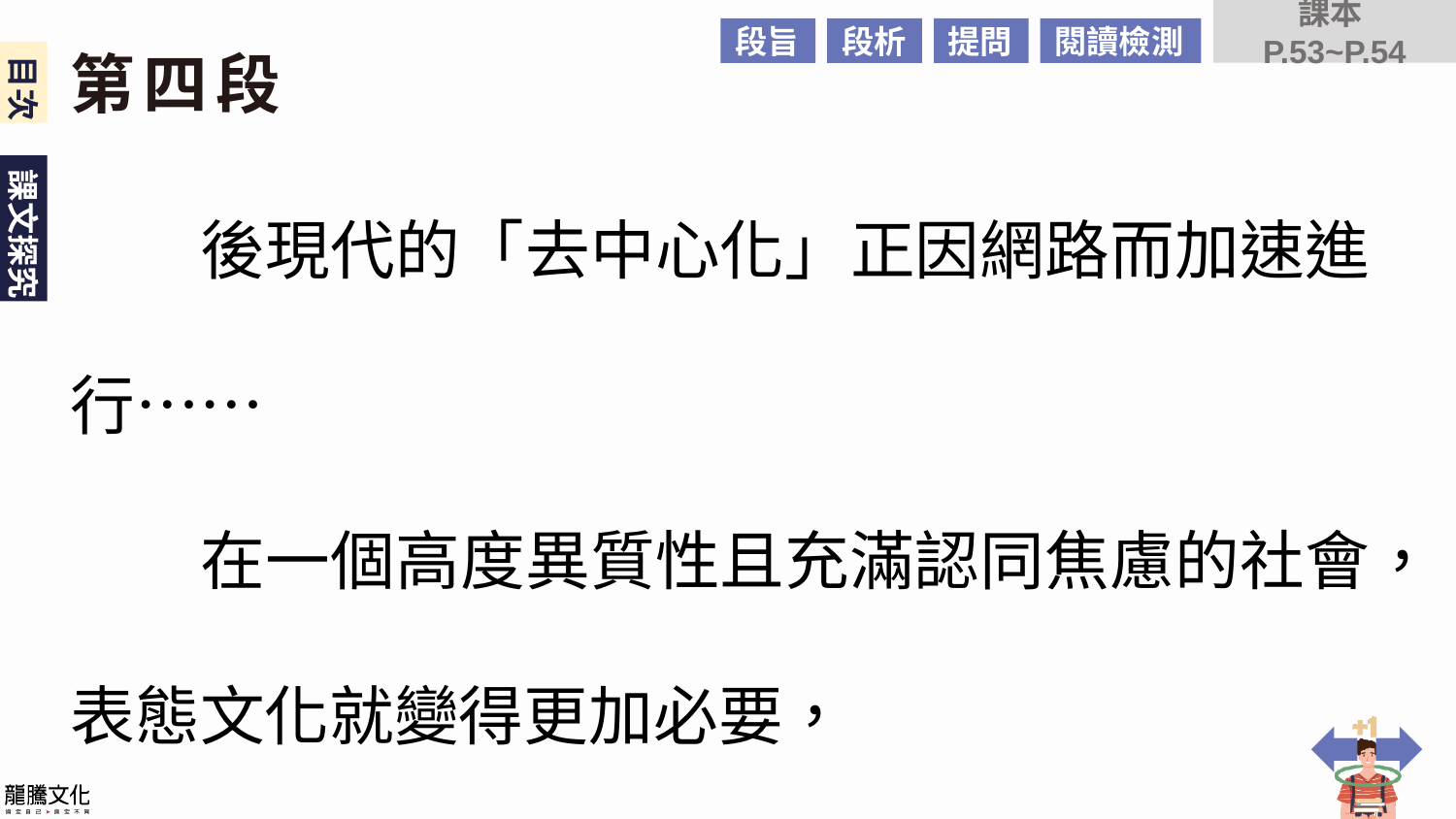

課本P.53~P.54
段旨
段析
提問
閱讀檢測
第四段
　　後現代的「去中心化」正因網路而加速進行……
　　在一個高度異質性且充滿認同焦慮的社會，表態文化就變得更加必要，